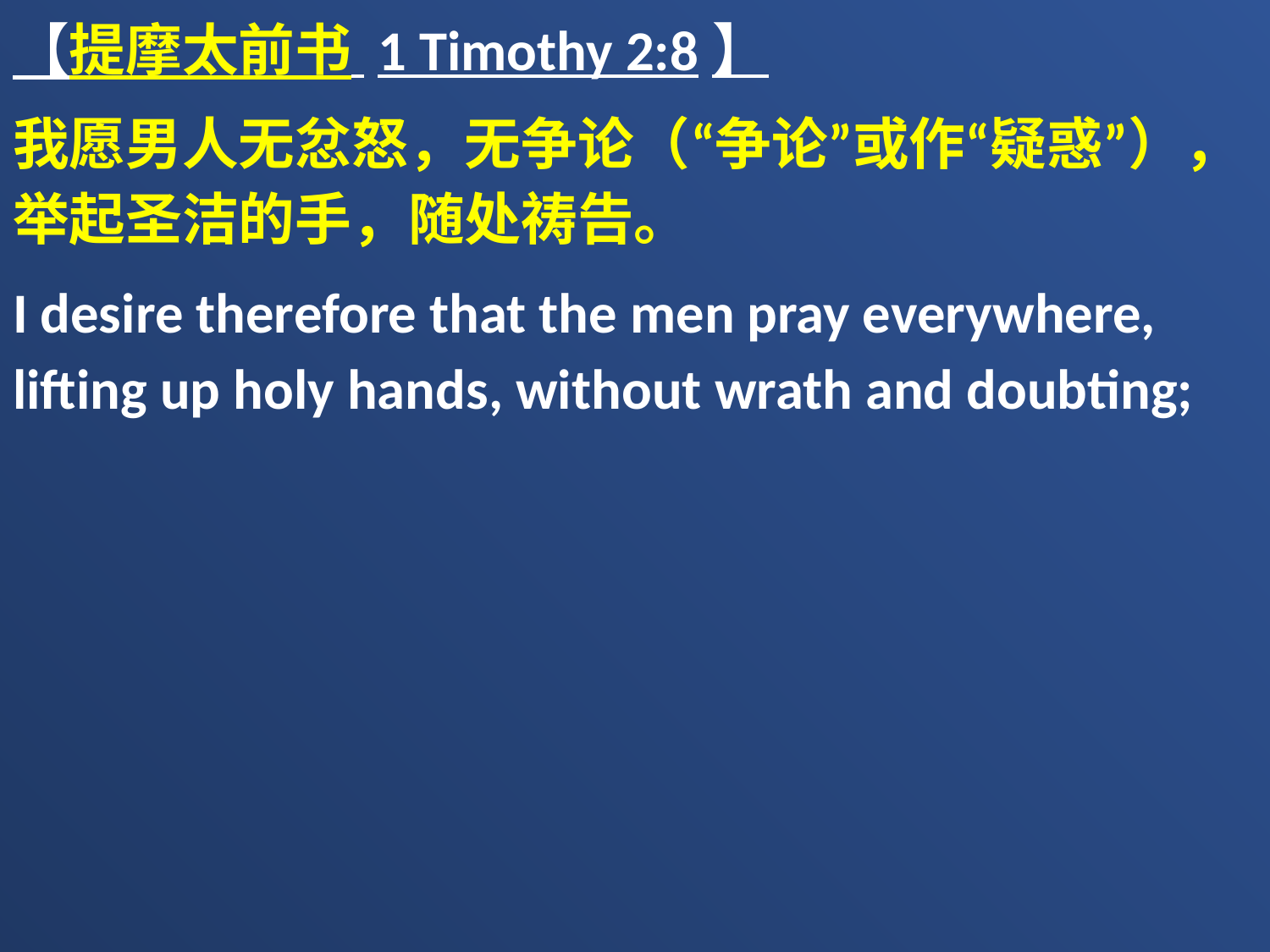

【提摩太前书 1 Timothy 2:8】
我愿男人无忿怒，无争论（“争论”或作“疑惑”），举起圣洁的手，随处祷告。
I desire therefore that the men pray everywhere, lifting up holy hands, without wrath and doubting;